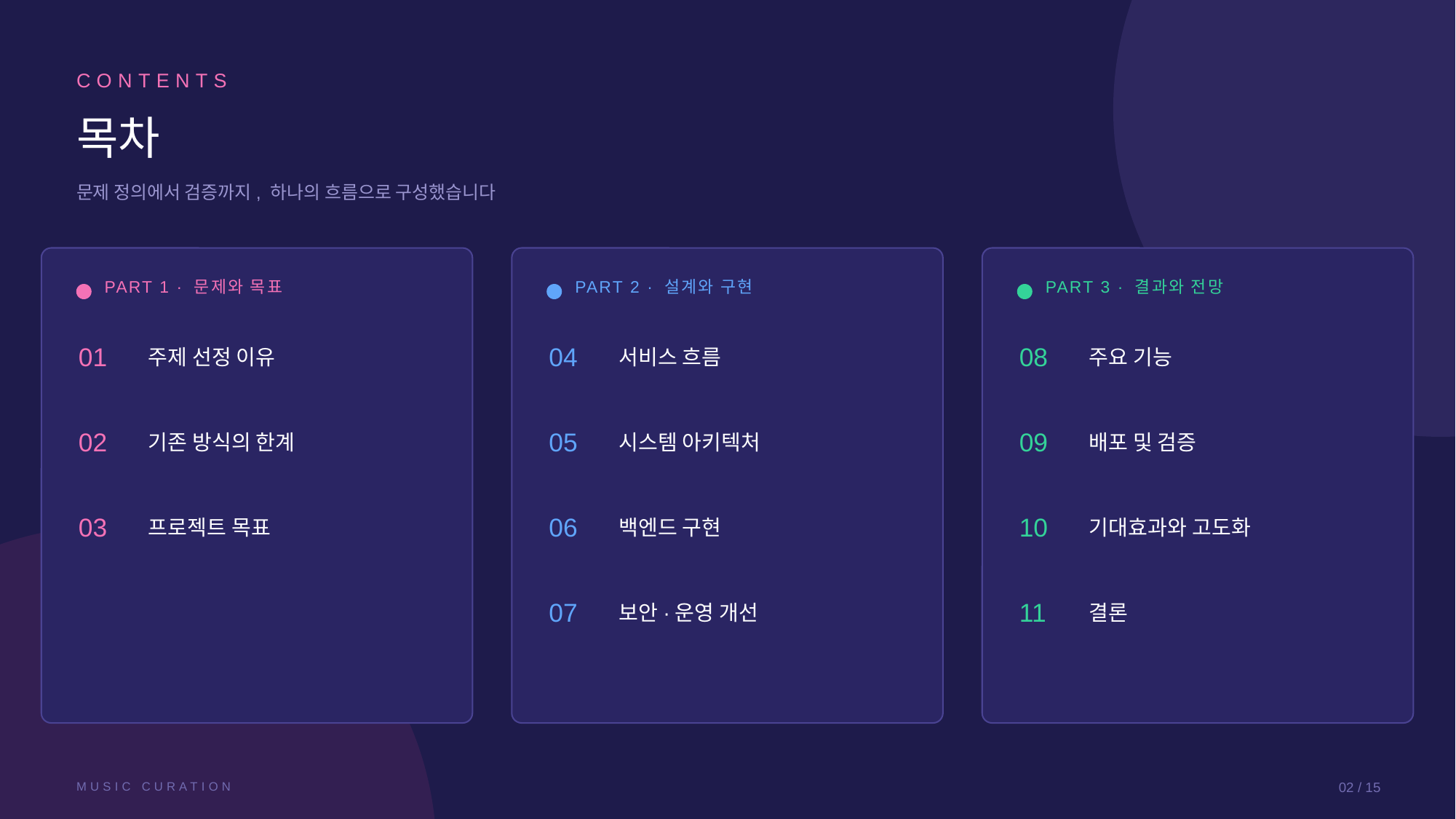

CONTENTS
목차
문제 정의에서 검증까지, 하나의 흐름으로 구성했습니다

PART 1 · 문제와 목표
PART 2 · 설계와 구현
PART 3 · 결과와 전망

01
04
08
서비스 흐름
주요 기능
주제 선정 이유
05
09
02
시스템 아키텍처
배포 및 검증
기존 방식의 한계
06
10
03
백엔드 구현
기대효과와 고도화
프로젝트 목표

07
11
보안·운영 개선
결론
MUSIC CURATION
02 / 15